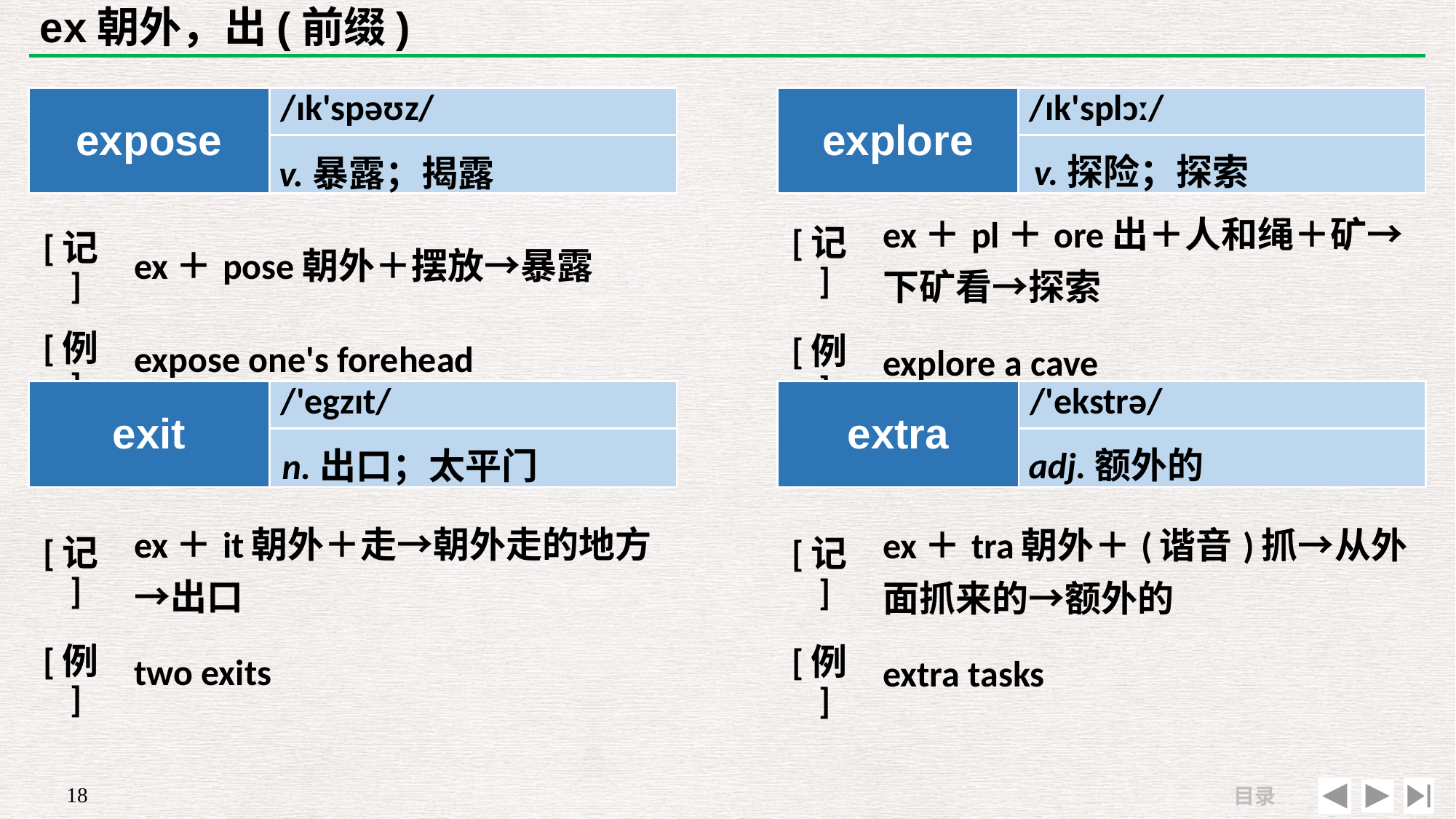

# ex朝外，出(前缀)

| expose | /ɪk'spəʊz/ |
| --- | --- |
|  |  |
| explore | /ɪk'splɔː/ |
| --- | --- |
|  |  |
v.探险；探索
v.暴露；揭露
| [记] | ex＋pl＋ore出＋人和绳＋矿→下矿看→探索 |
| --- | --- |
| [例] | explore a cave |
| [记] | ex＋pose朝外＋摆放→暴露 |
| --- | --- |
| [例] | expose one's forehead |
| exit | /'egzɪt/ |
| --- | --- |
|  |  |
| extra | /'ekstrə/ |
| --- | --- |
|  |  |
adj.额外的
n.出口；太平门
| [记] | ex＋it朝外＋走→朝外走的地方→出口 |
| --- | --- |
| [例] | two exits |
| [记] | ex＋tra朝外＋(谐音)抓→从外面抓来的→额外的 |
| --- | --- |
| [例] | extra tasks |